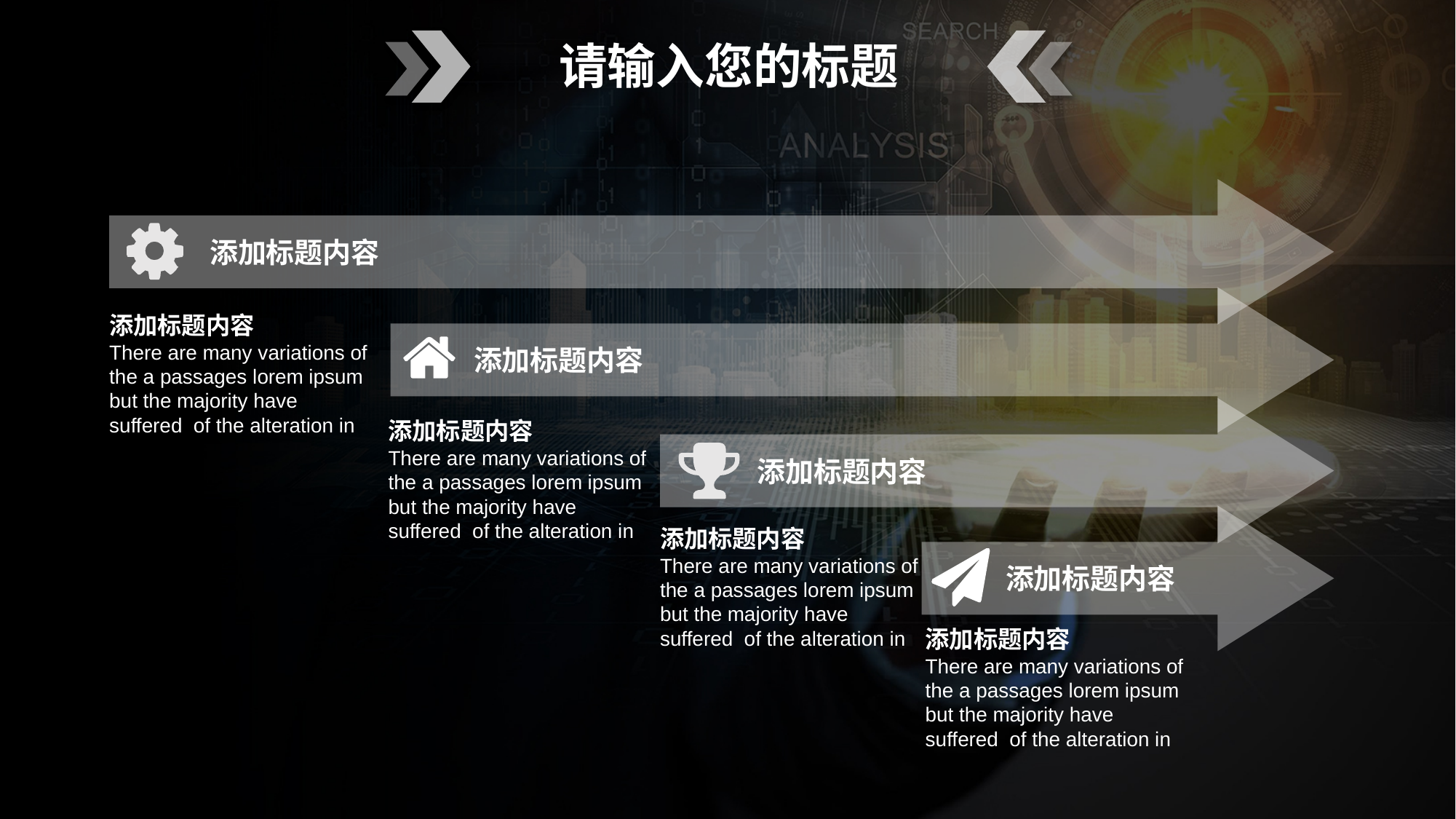

请输入您的标题

添加标题内容

添加标题内容
There are many variations of the a passages lorem ipsum but the majority have suffered  of the alteration in

添加标题内容

添加标题内容
There are many variations of the a passages lorem ipsum but the majority have suffered  of the alteration in

添加标题内容

添加标题内容
There are many variations of the a passages lorem ipsum but the majority have suffered  of the alteration in

添加标题内容
添加标题内容
There are many variations of the a passages lorem ipsum but the majority have suffered  of the alteration in